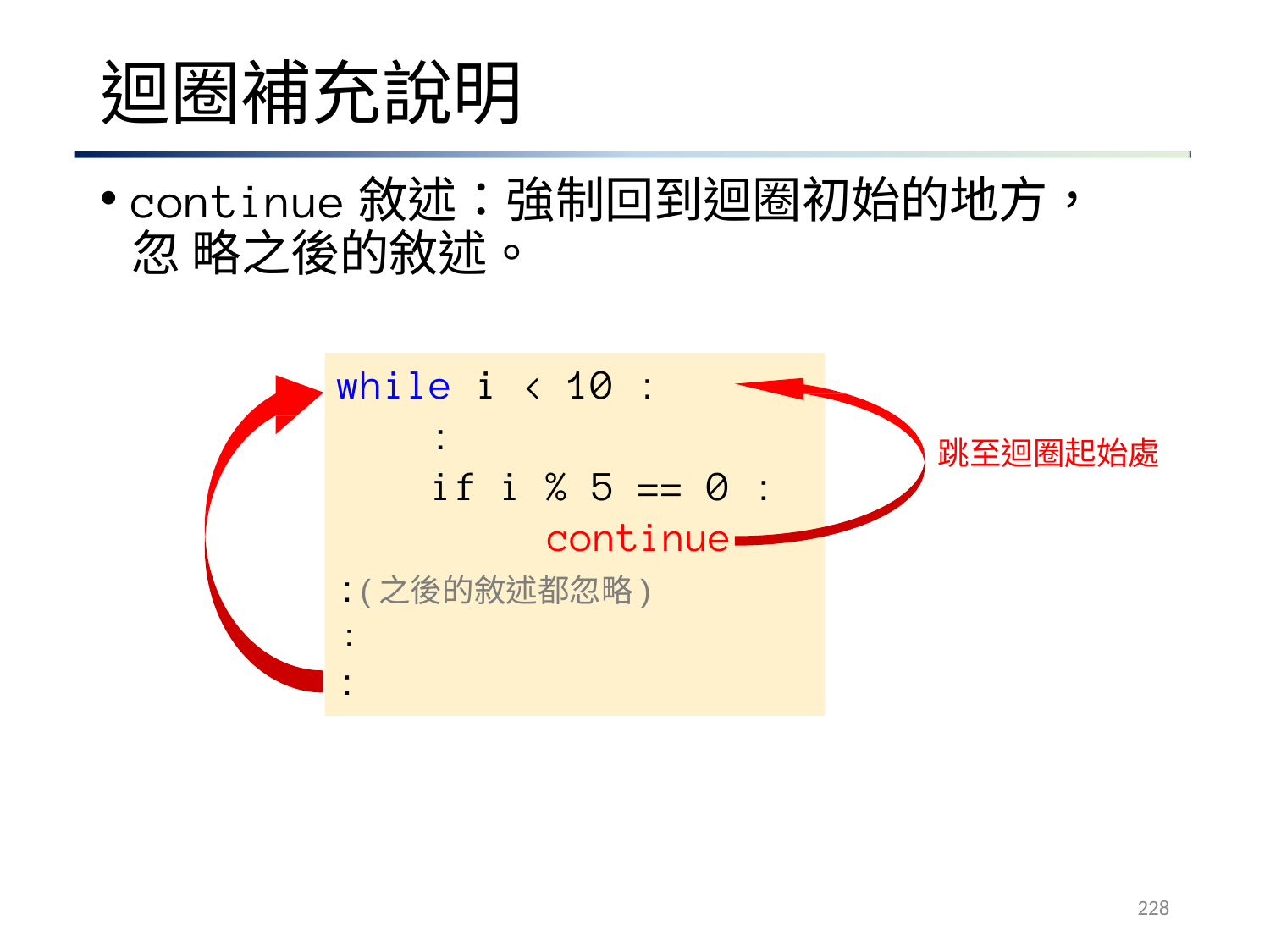

# 迴圈補充說明
continue敘述：強制回到迴圈初始的地方，忽 略之後的敘述。

while i < 10 :
:
if i % 5 == 0 :  continue
:(之後的敘述都忽略)
:
:

跳至迴圈起始處

228